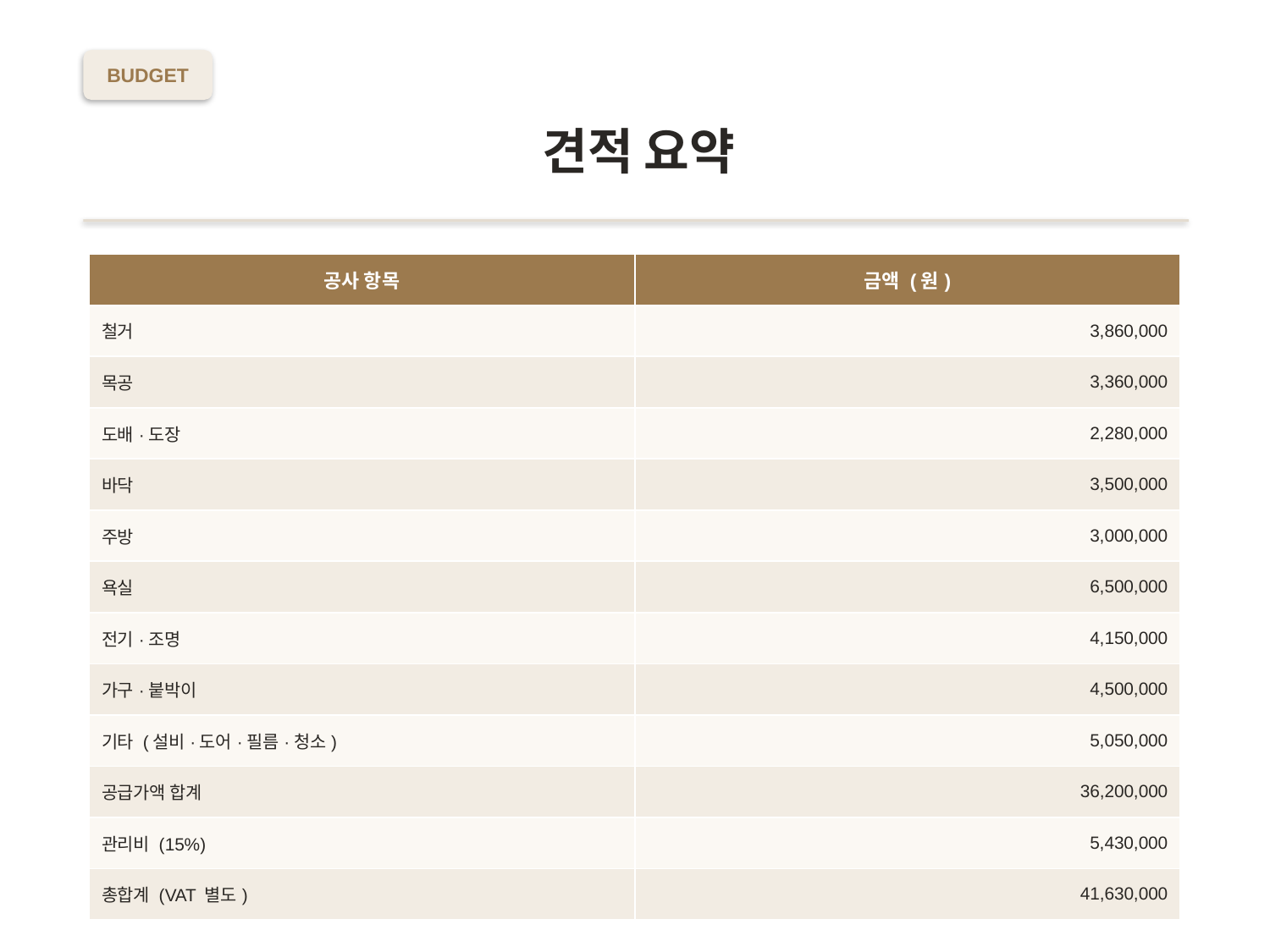

BUDGET
견적 요약

| 공사 항목 | 금액 (원) |
| --- | --- |
| 철거 | 3,860,000 |
| 목공 | 3,360,000 |
| 도배·도장 | 2,280,000 |
| 바닥 | 3,500,000 |
| 주방 | 3,000,000 |
| 욕실 | 6,500,000 |
| 전기·조명 | 4,150,000 |
| 가구·붙박이 | 4,500,000 |
| 기타 (설비·도어·필름·청소) | 5,050,000 |
| 공급가액 합계 | 36,200,000 |
| 관리비 (15%) | 5,430,000 |
| 총합계 (VAT 별도) | 41,630,000 |